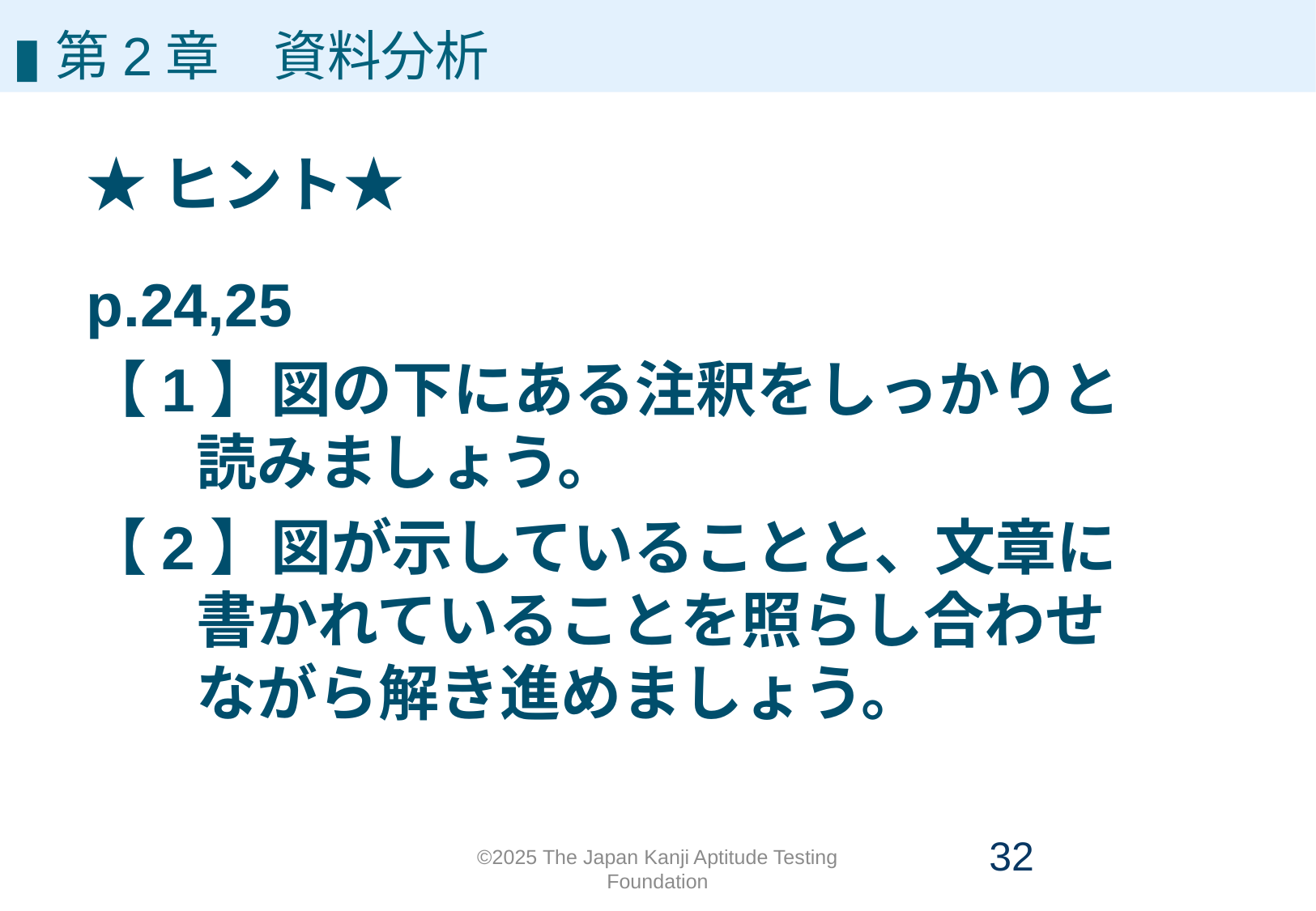

▮第2章　資料分析
★ヒント★

p.24,25
【1】図の下にある注釈をしっかりと
        読みましょう。
【2】図が示していることと、文章に
        書かれていることを照らし合わせ
        ながら解き進めましょう。

©2025 The Japan Kanji Aptitude Testing Foundation
32